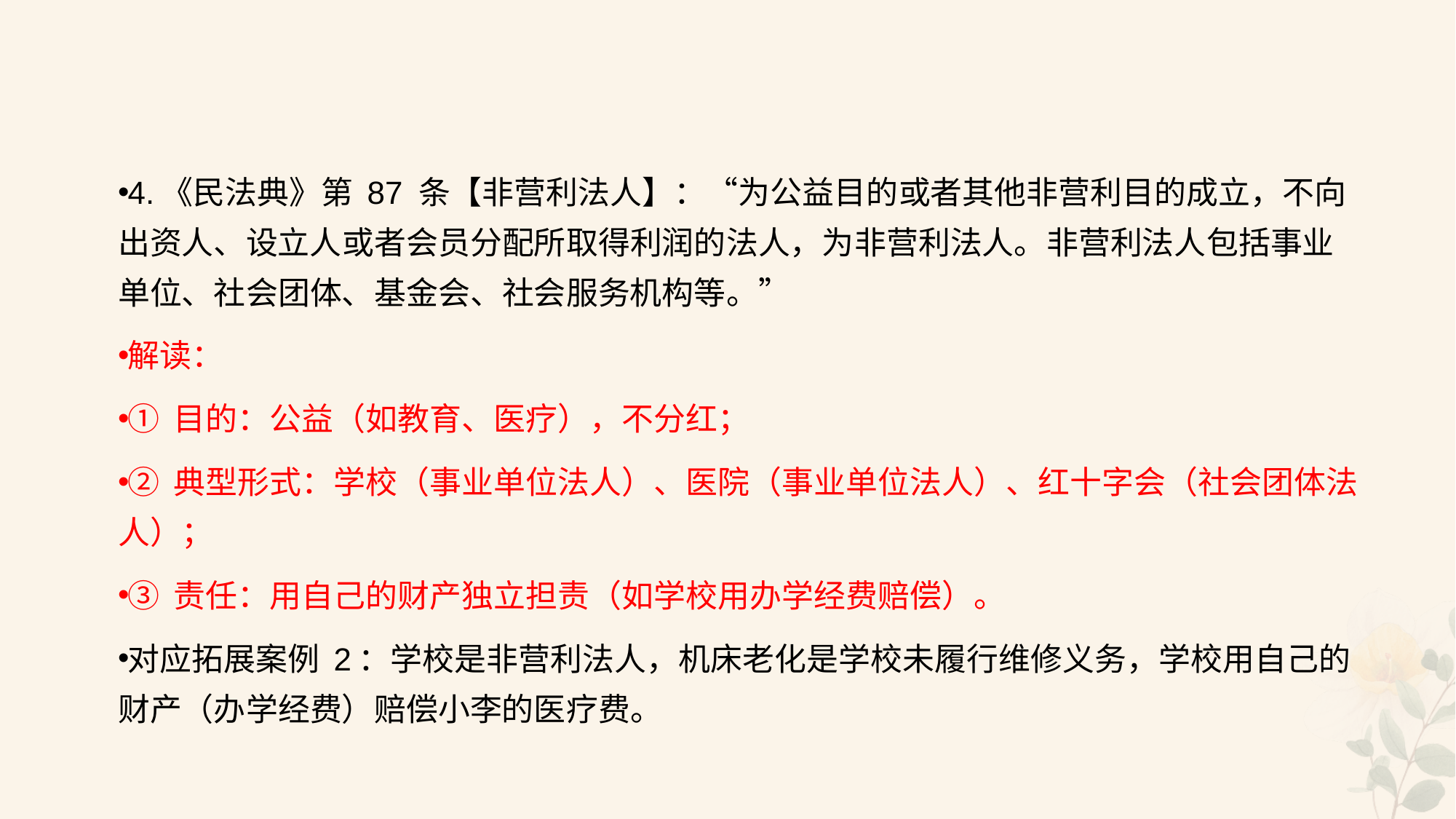

#
4.《民法典》第 87 条【非营利法人】：“为公益目的或者其他非营利目的成立，不向出资人、设立人或者会员分配所取得利润的法人，为非营利法人。非营利法人包括事业单位、社会团体、基金会、社会服务机构等。”
解读：
① 目的：公益（如教育、医疗），不分红；
② 典型形式：学校（事业单位法人）、医院（事业单位法人）、红十字会（社会团体法人）；
③ 责任：用自己的财产独立担责（如学校用办学经费赔偿）。
对应拓展案例 2：学校是非营利法人，机床老化是学校未履行维修义务，学校用自己的财产（办学经费）赔偿小李的医疗费。